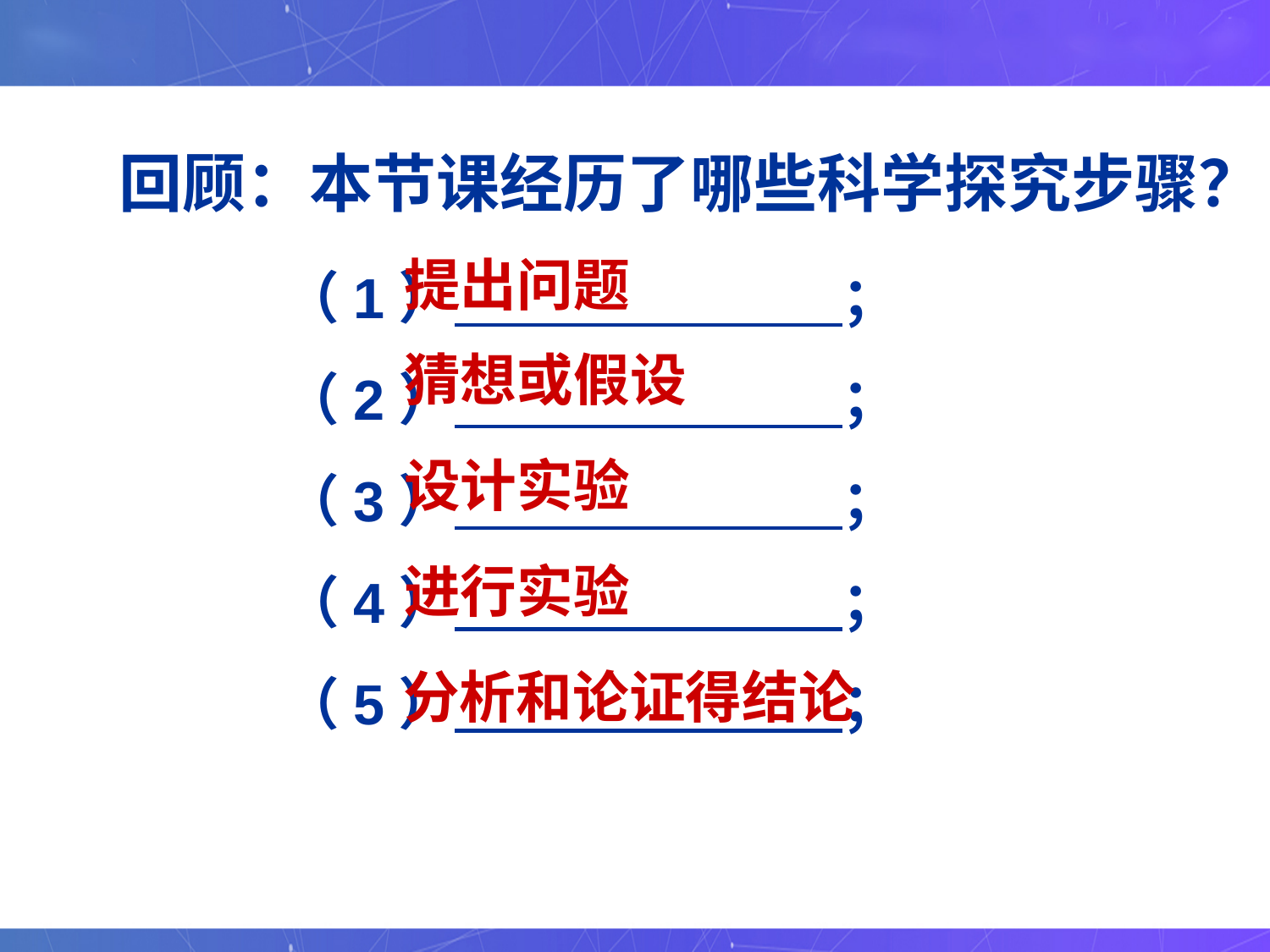

回顾：本节课经历了哪些科学探究步骤？
（1）                              ；
（2）                              ；
（3）                              ；
（4）                              ；
（5）                              ；

提出问题
猜想或假设
设计实验
进行实验
分析和论证得结论